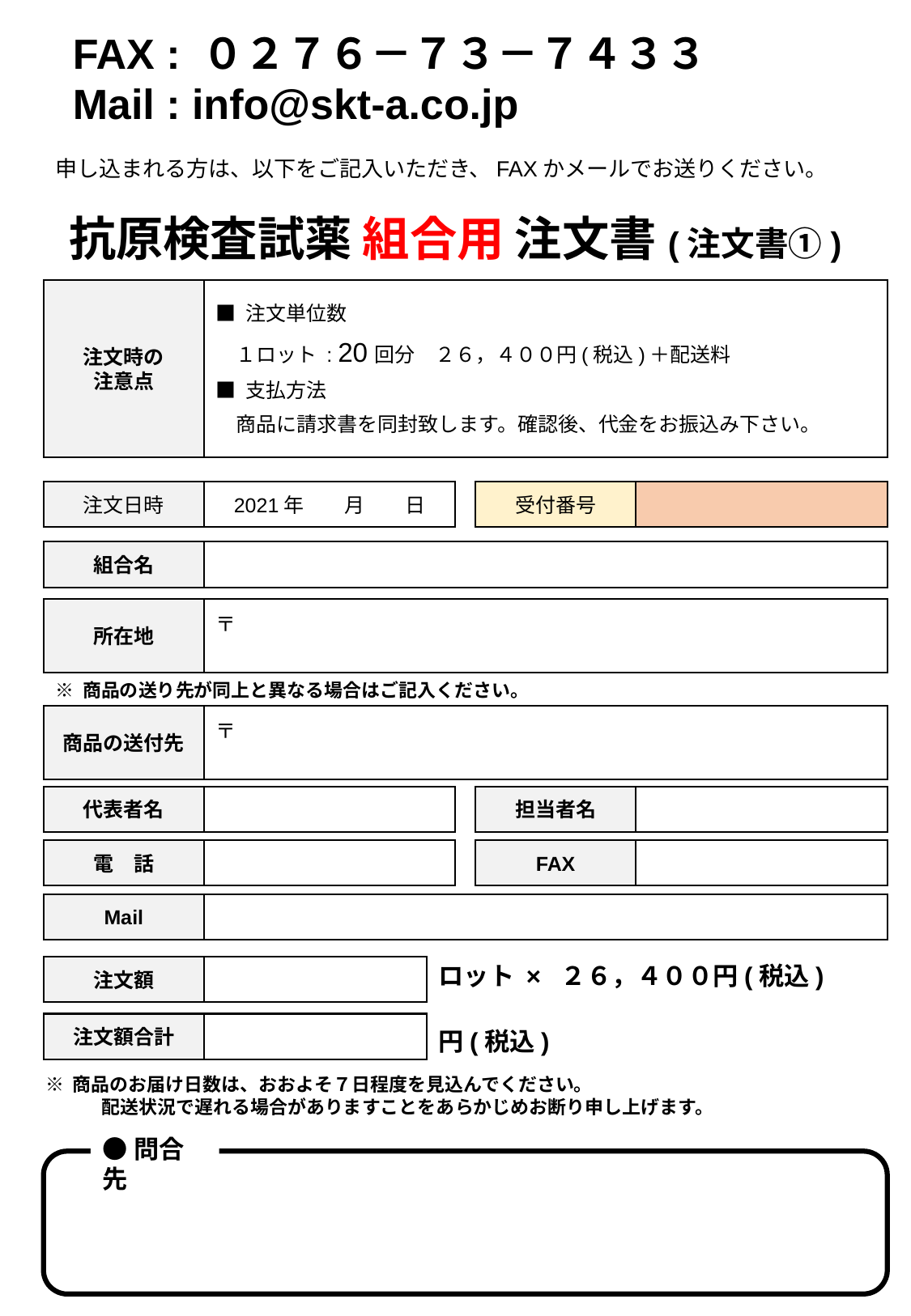

FAX : ０２７６－７３－７４３３
Mail : info@skt-a.co.jp
申し込まれる方は、以下をご記入いただき、FAXかメールでお送りください。
抗原検査試薬 組合用 注文書(注文書①)
注文時の
注意点
■ 注文単位数
　１ロット : 20回分　２６，４００円(税込)＋配送料
■ 支払方法
　商品に請求書を同封致します。確認後、代金をお振込み下さい。
注文日時
2021年　　月　　日
受付番号

組合名

所在地
〒

※ 商品の送り先が同上と異なる場合はご記入ください。
商品の送付先
〒

代表者名

担当者名

電　話

FAX

Mail

ロット ×  ２６，４００円(税込)
注文額

注文額合計

円(税込)
※ 商品のお届け日数は、おおよそ７日程度を見込んでください。　　　　　　　　　　　　　　　　　配送状況で遅れる場合がありますことをあらかじめお断り申し上げます。
●問合先